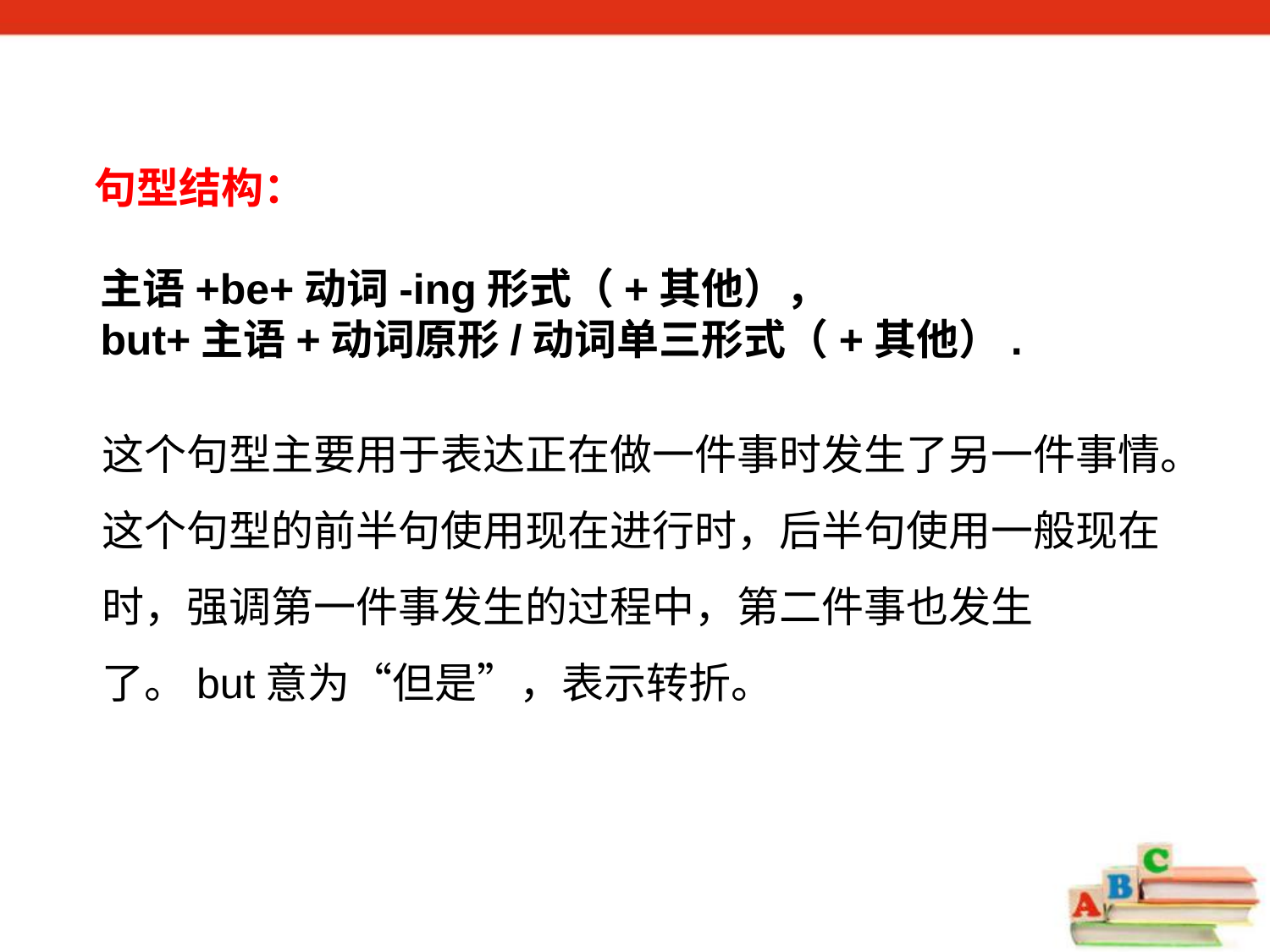

句型结构：
主语+be+动词-ing形式（+其他），
but+主语+动词原形/动词单三形式（+其他）.
这个句型主要用于表达正在做一件事时发生了另一件事情。这个句型的前半句使用现在进行时，后半句使用一般现在时，强调第一件事发生的过程中，第二件事也发生了。but意为“但是”，表示转折。